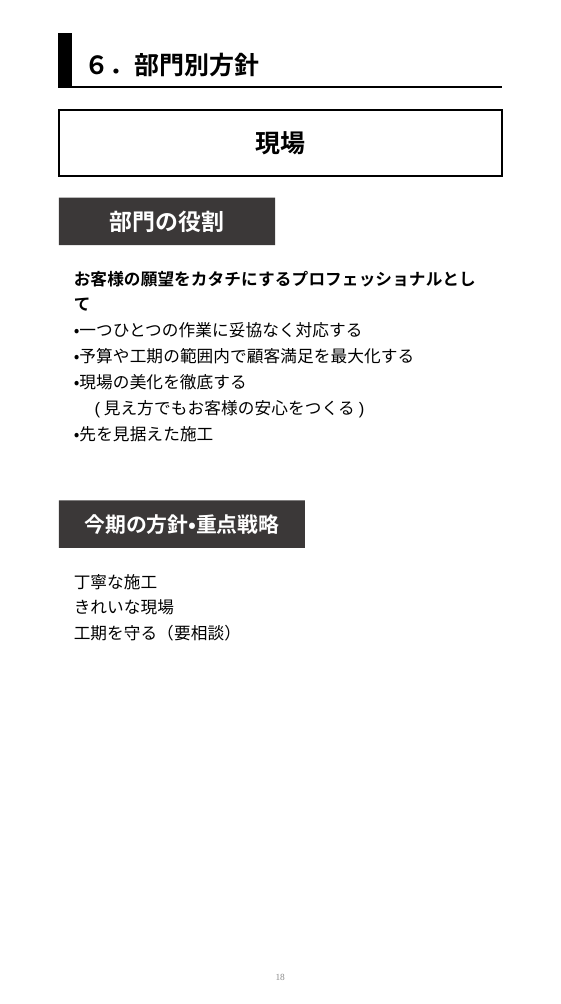

６．部門別方針
現場
部門の役割
社員もその他の人もまとめて

パンフレットを作る
商品ごとの説明文をつくる
契約率●％を目指す

出金のキャッシュの取り扱いなど

設計の意図をくみ取る　●時間設けるとか
しやすい環境→言語化、チェックリストを作るとか

お客様の願望をカタチにするプロフェッショナルとして
・一つひとつの作業に妥協なく対応する
・予算や工期の範囲内で顧客満足を最大化する
・現場の美化を徹底する
　(見え方でもお客様の安心をつくる)
・先を見据えた施工
今期の方針・重点戦略
丁寧な施工
きれいな現場
工期を守る（要相談）
18